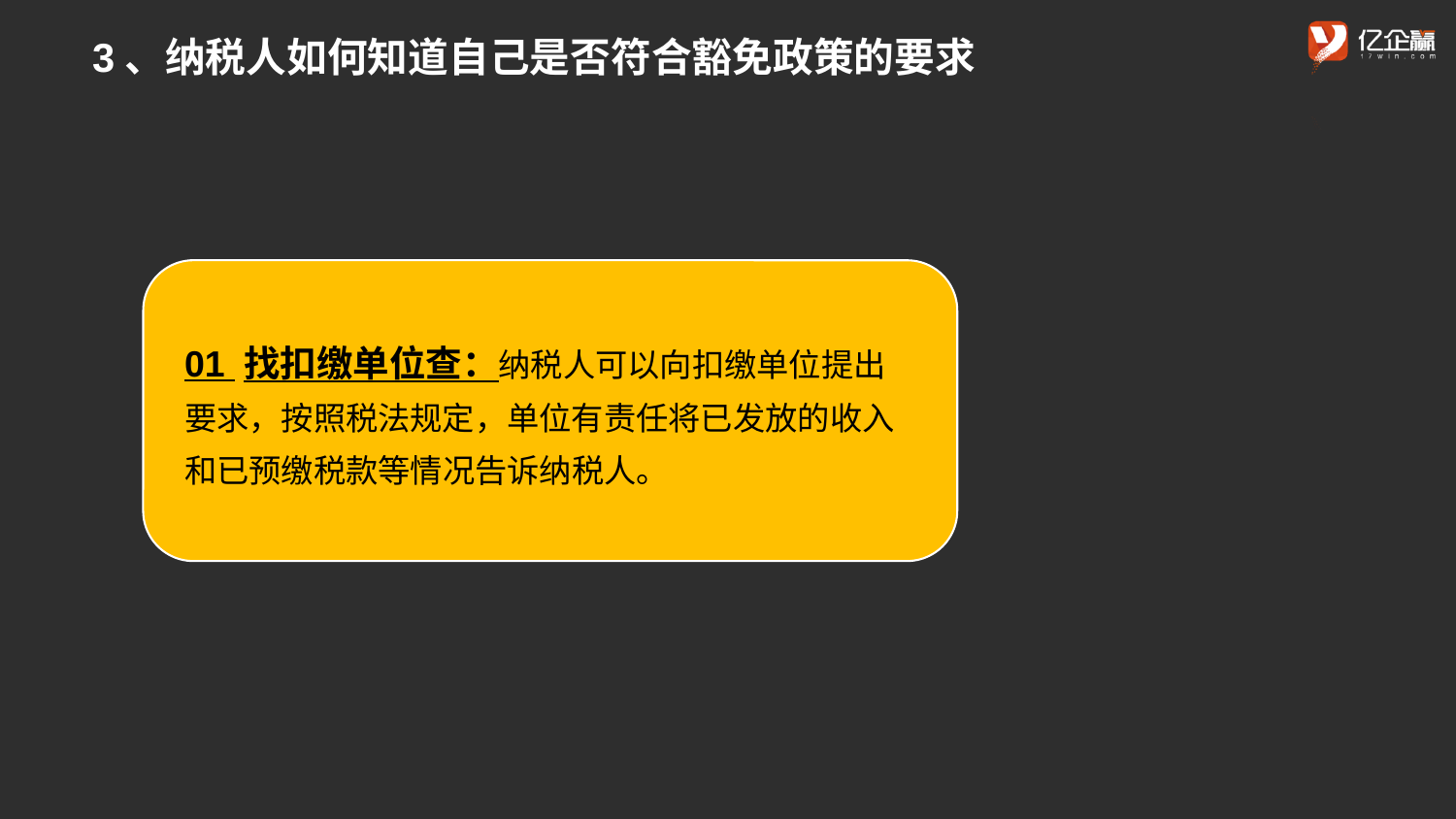

3、纳税人如何知道自己是否符合豁免政策的要求

01 找扣缴单位查：纳税人可以向扣缴单位提出要求，按照税法规定，单位有责任将已发放的收入和已预缴税款等情况告诉纳税人。